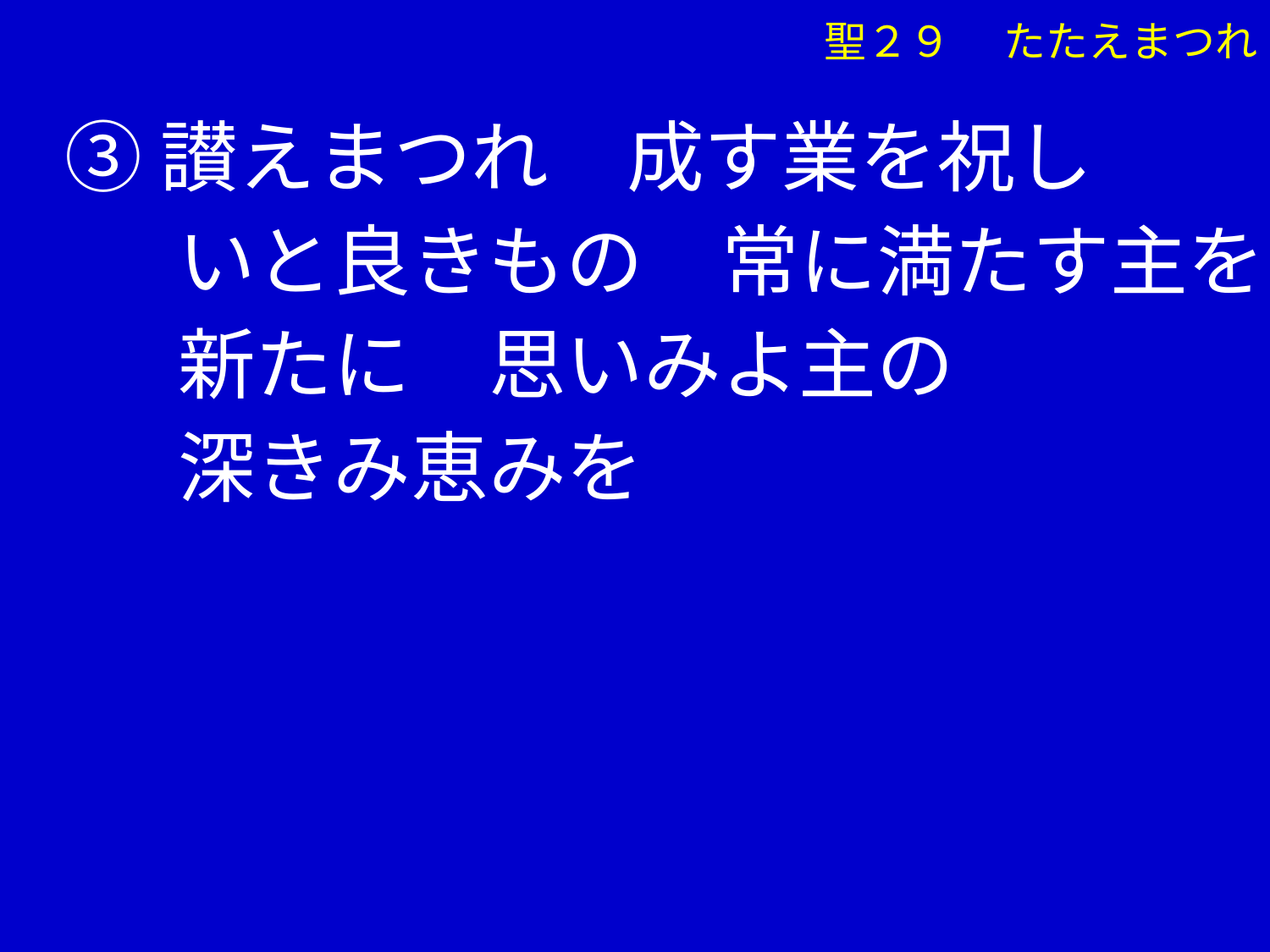

聖２９ 　たたえまつれ
③讃えまつれ　成す業を祝し
 　いと良きもの　常に満たす主を
 　新たに　思いみよ主の
 　深きみ恵みを